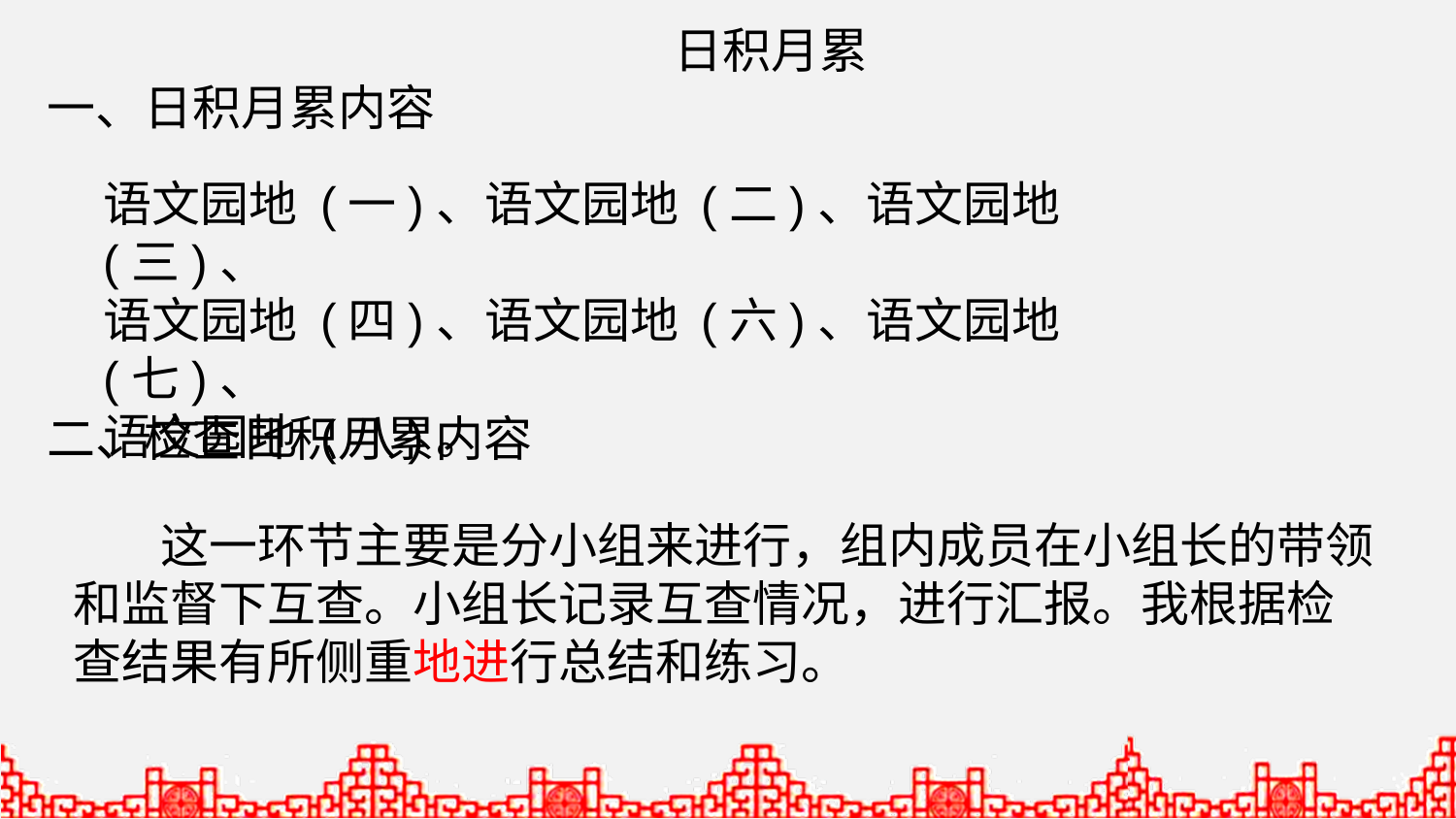

日积月累
一、日积月累内容
语文园地 (一)、语文园地 (二)、语文园地 (三)、
语文园地 (四)、语文园地 (六)、语文园地 (七)、
语文园地 (八)。
二、检查日积月累内容
       这一环节主要是分小组来进行，组内成员在小组长的带领和监督下互查。小组长记录互查情况，进行汇报。我根据检查结果有所侧重地进行总结和练习。